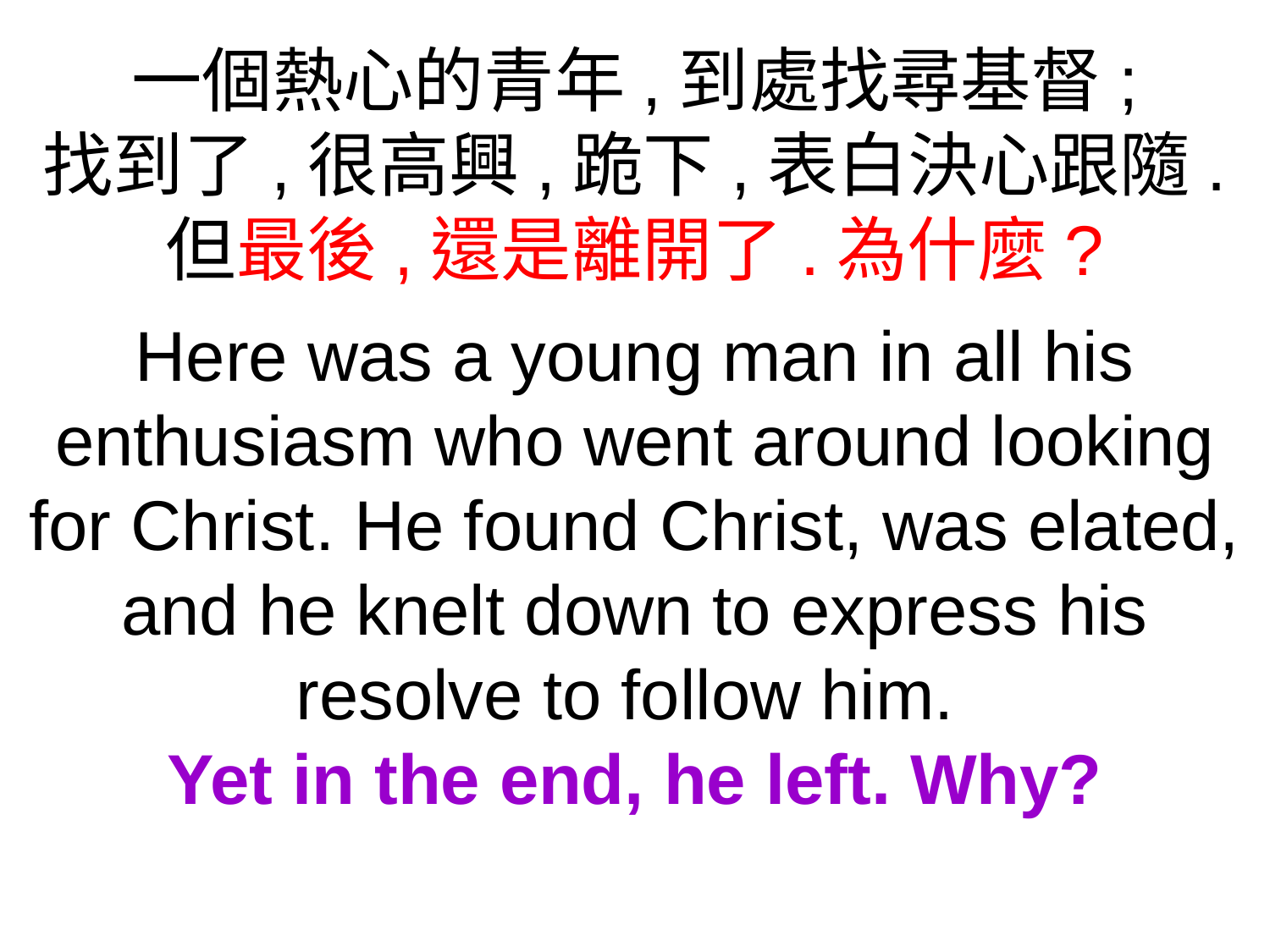

一個熱心的青年,到處找尋基督;
找到了,很高興,跪下,表白決心跟隨.
但最後,還是離開了.為什麼?
Here was a young man in all his enthusiasm who went around looking for Christ. He found Christ, was elated, and he knelt down to express his resolve to follow him.
Yet in the end, he left. Why?